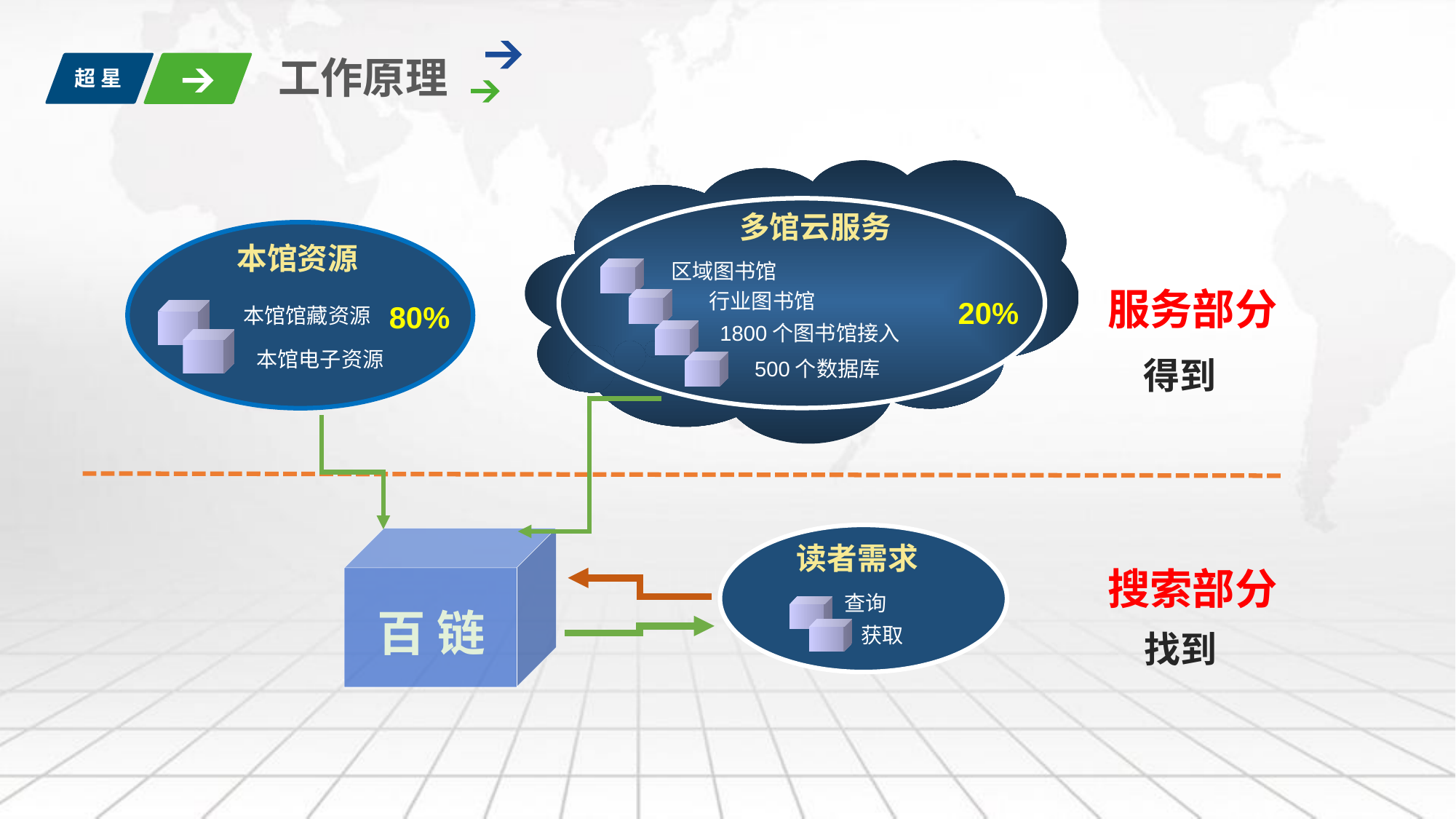

工作原理

超 星

区域图书馆

行业图书馆

1800个图书馆接入

500个数据库
多馆云服务

本馆资源
本馆馆藏资源

本馆电子资源
服务部分
20%
80%
得到

读者需求
搜索部分
查询

百 链

获取
找到